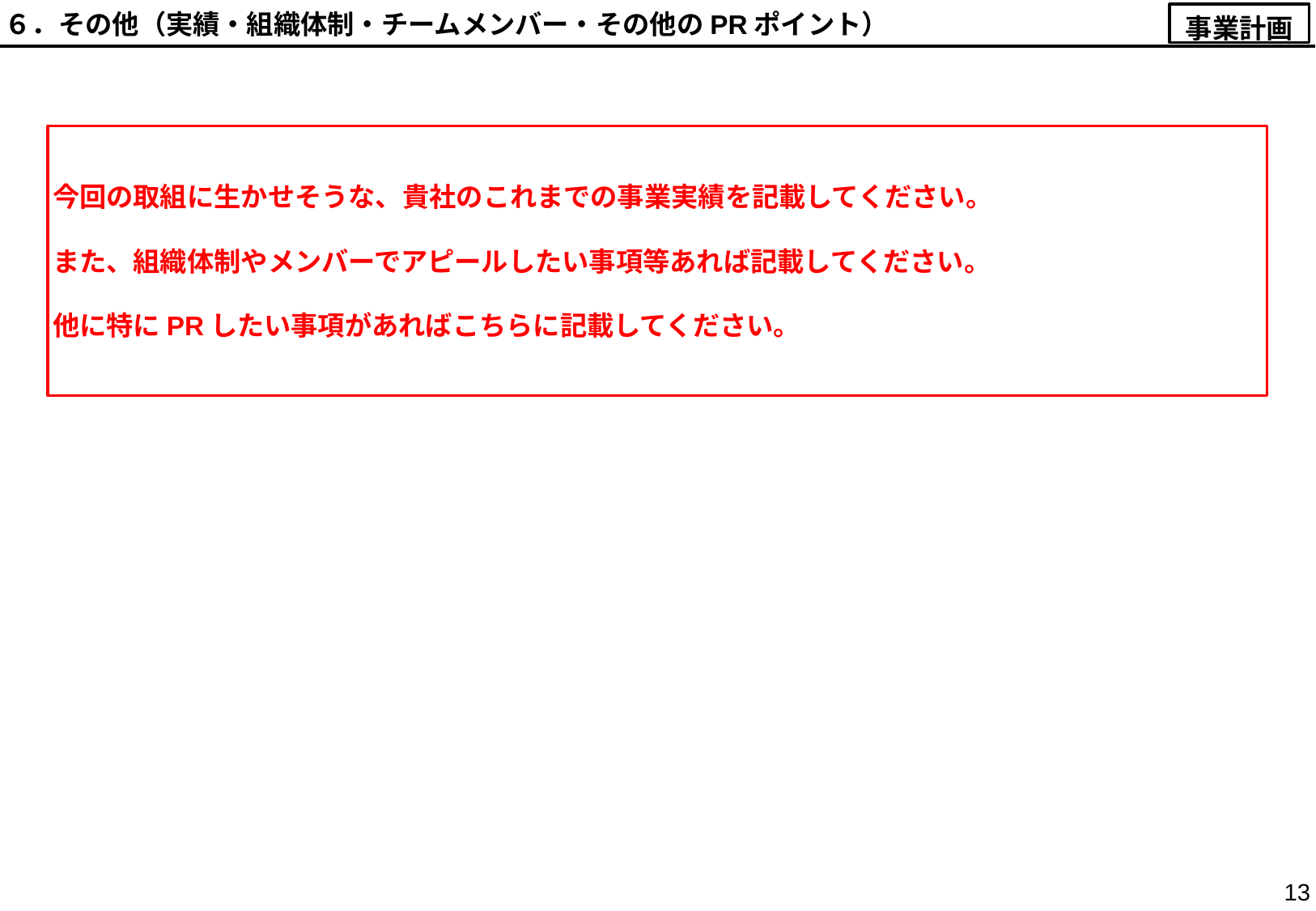

６．その他（実績・組織体制・チームメンバー・その他のPRポイント）
事業計画
今回の取組に生かせそうな、貴社のこれまでの事業実績を記載してください。

また、組織体制やメンバーでアピールしたい事項等あれば記載してください。

他に特にPRしたい事項があればこちらに記載してください。
13